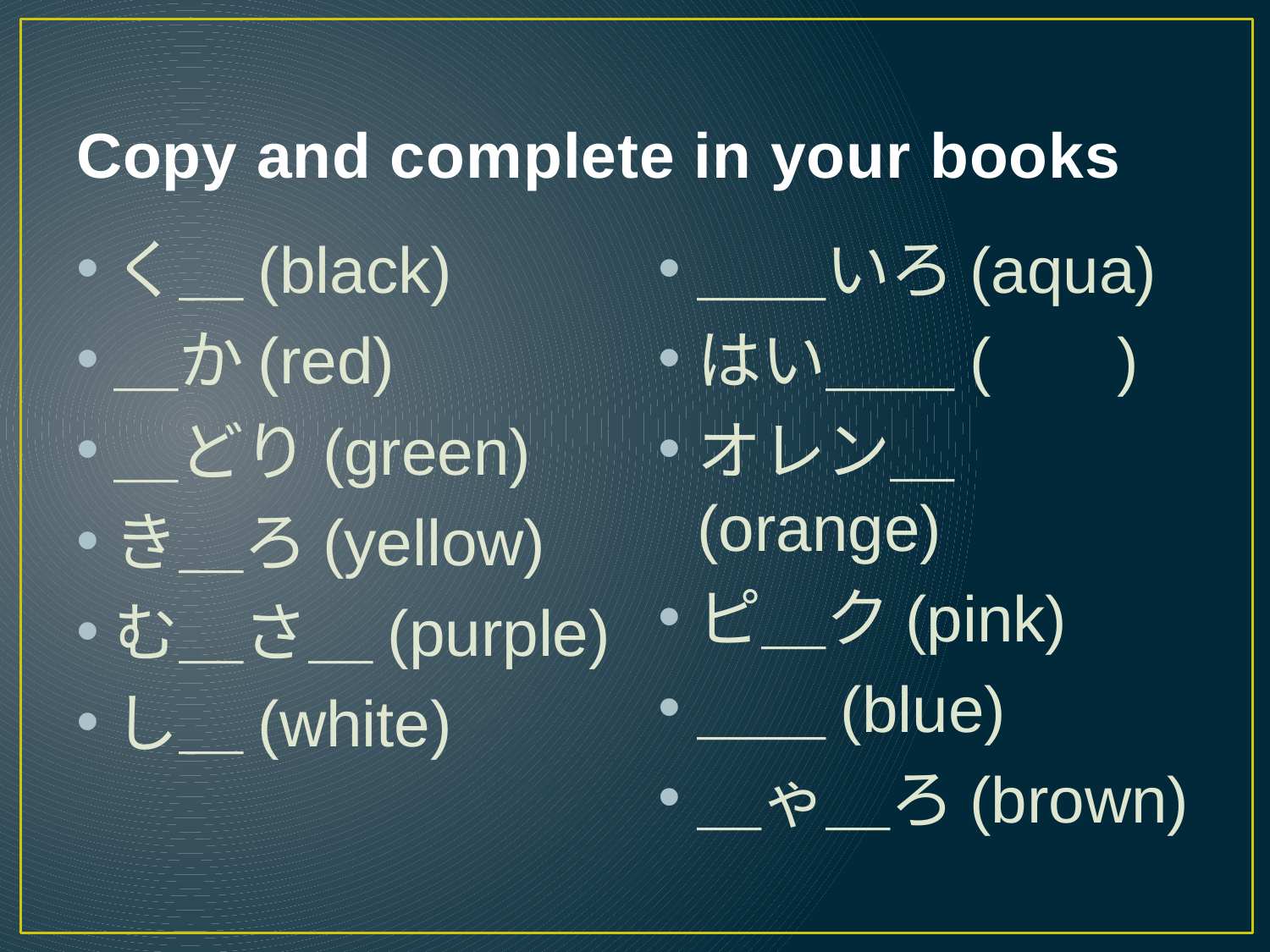

# Copy and complete in your books
く＿(black)
＿か(red)
＿どり(green)
き＿ろ(yellow)
む＿さ＿(purple)
し＿(white)
＿＿いろ(aqua)
はい＿＿(       )
オレン＿(orange)
ピ＿ク(pink)
＿＿(blue)
＿ゃ＿ろ(brown)